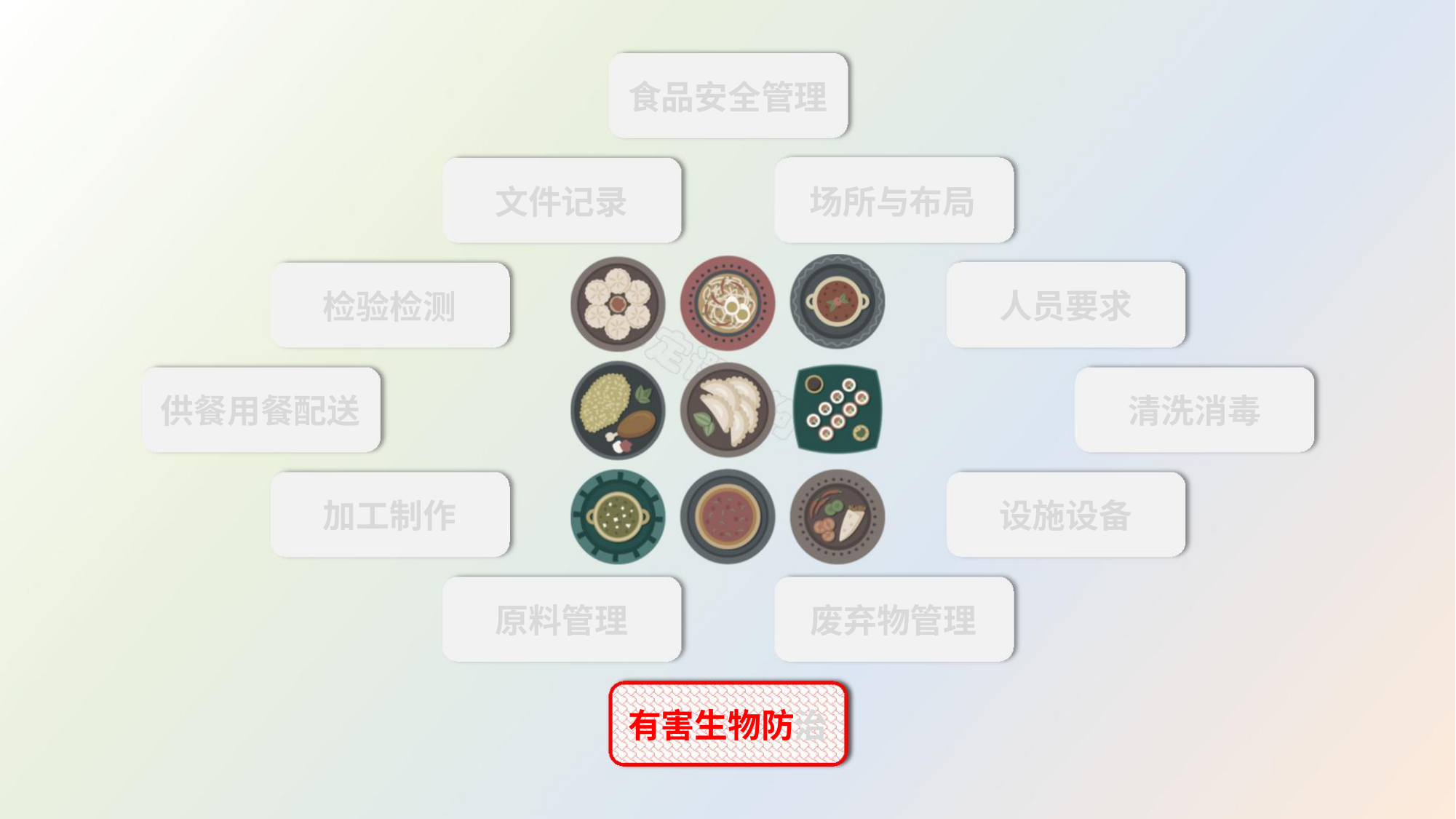

食品安全管理
文件记录 场所与布局
人员要求
设施设备
检验检测
供餐用餐配送
加工制作
清洗消毒
原料管理
废弃物管理
有害生物防治